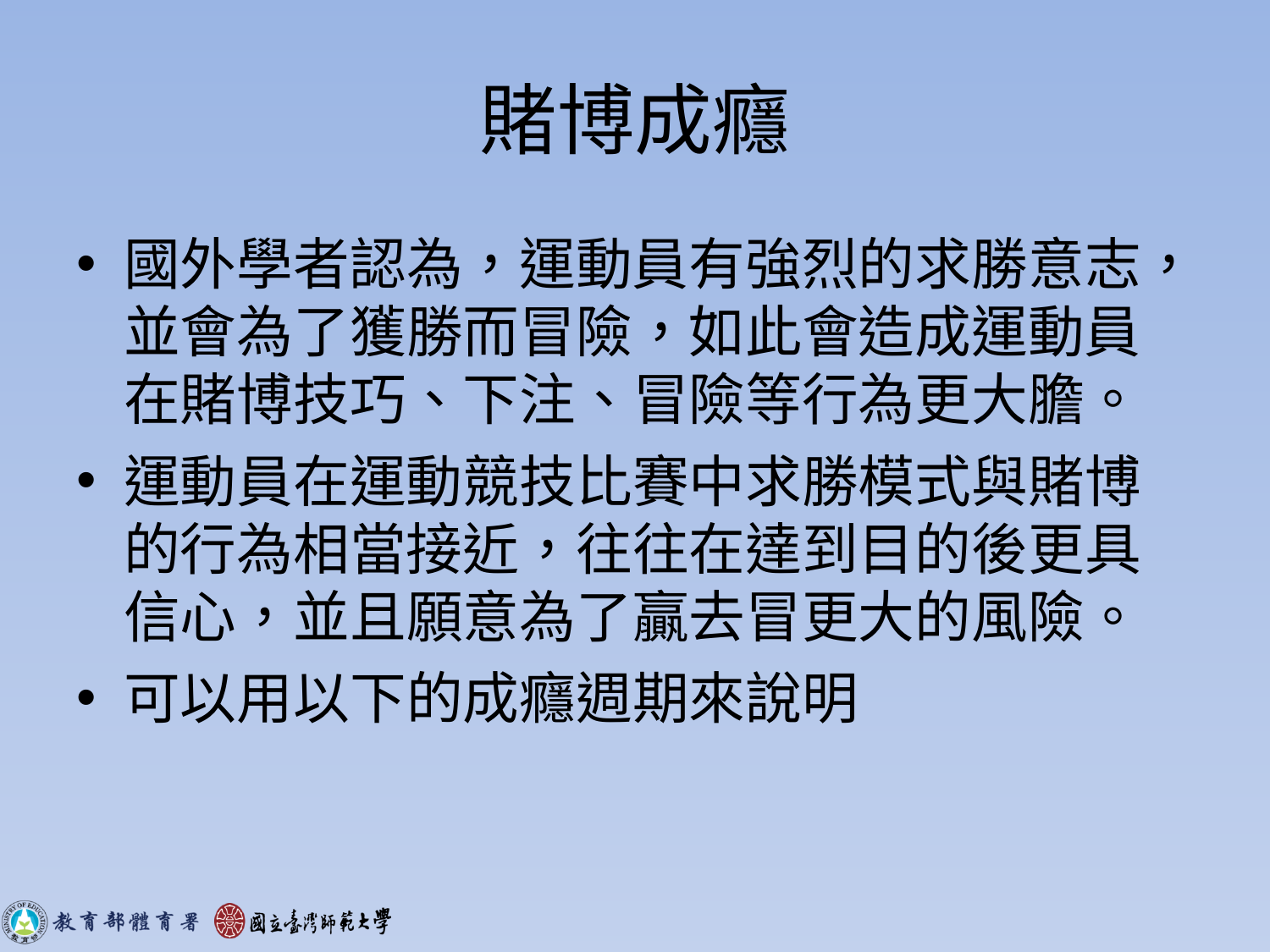

# 賭博成癮
國外學者認為，運動員有強烈的求勝意志，並會為了獲勝而冒險，如此會造成運動員在賭博技巧、下注、冒險等行為更大膽。
運動員在運動競技比賽中求勝模式與賭博的行為相當接近，往往在達到目的後更具信心，並且願意為了贏去冒更大的風險。
可以用以下的成癮週期來說明